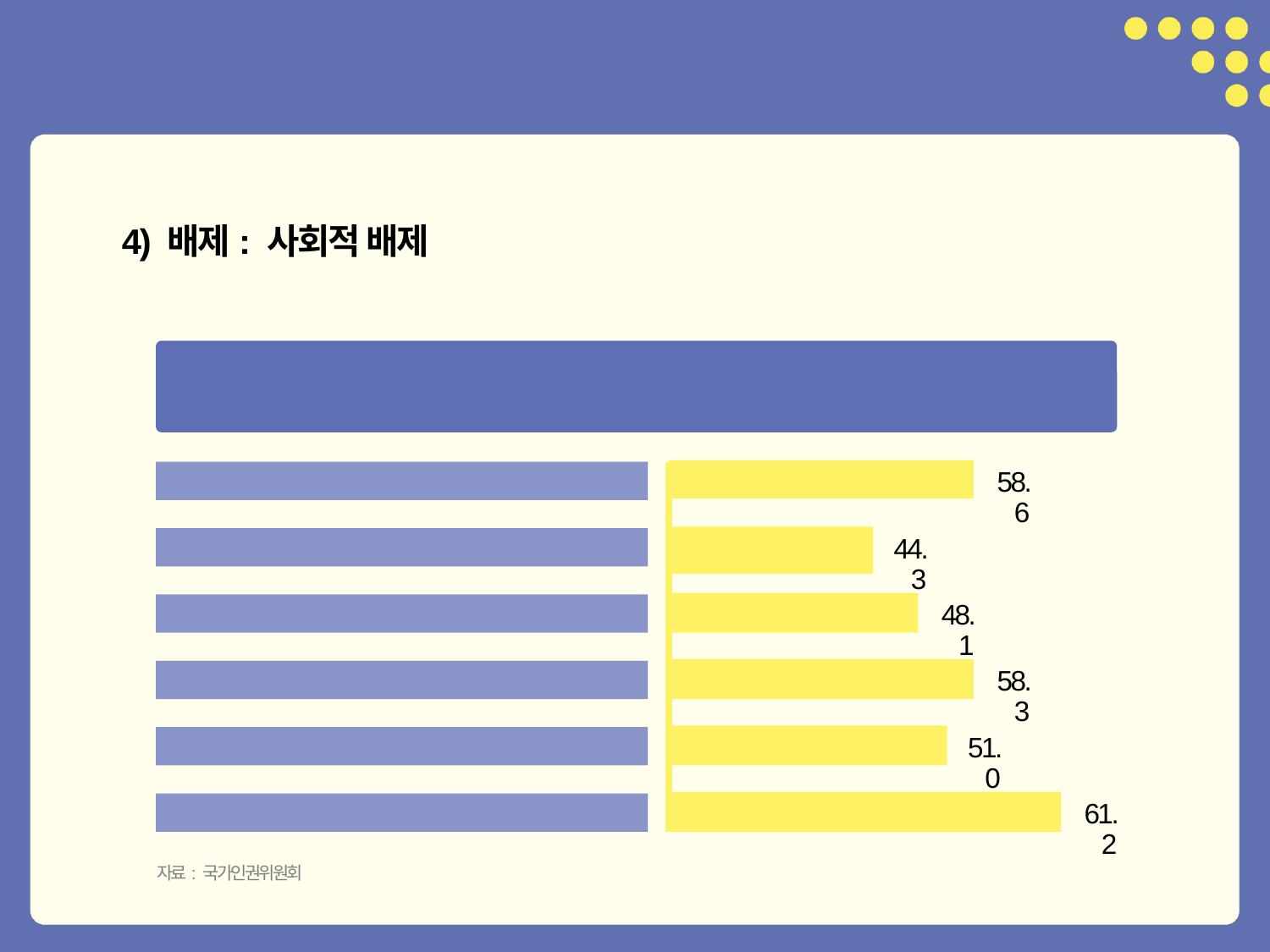

4) 배제: 사회적 배제

고용 · 노동 분야에서의 노인의 경험
( 단위:% )

나이 제한으로 취업 어려움
58.6

나이로 인해 직장차별 겪음
44.3

나이에 적합한 근무환경 아님
48.1

나의 경험과 능력 발휘가 어려움
58.3

새 일자리에 필요한 교육훈련 받지 못함
51.0

일을 더 하고 싶으나 나이 때문에 은퇴
61.2
자료: 국가인권위원회
34